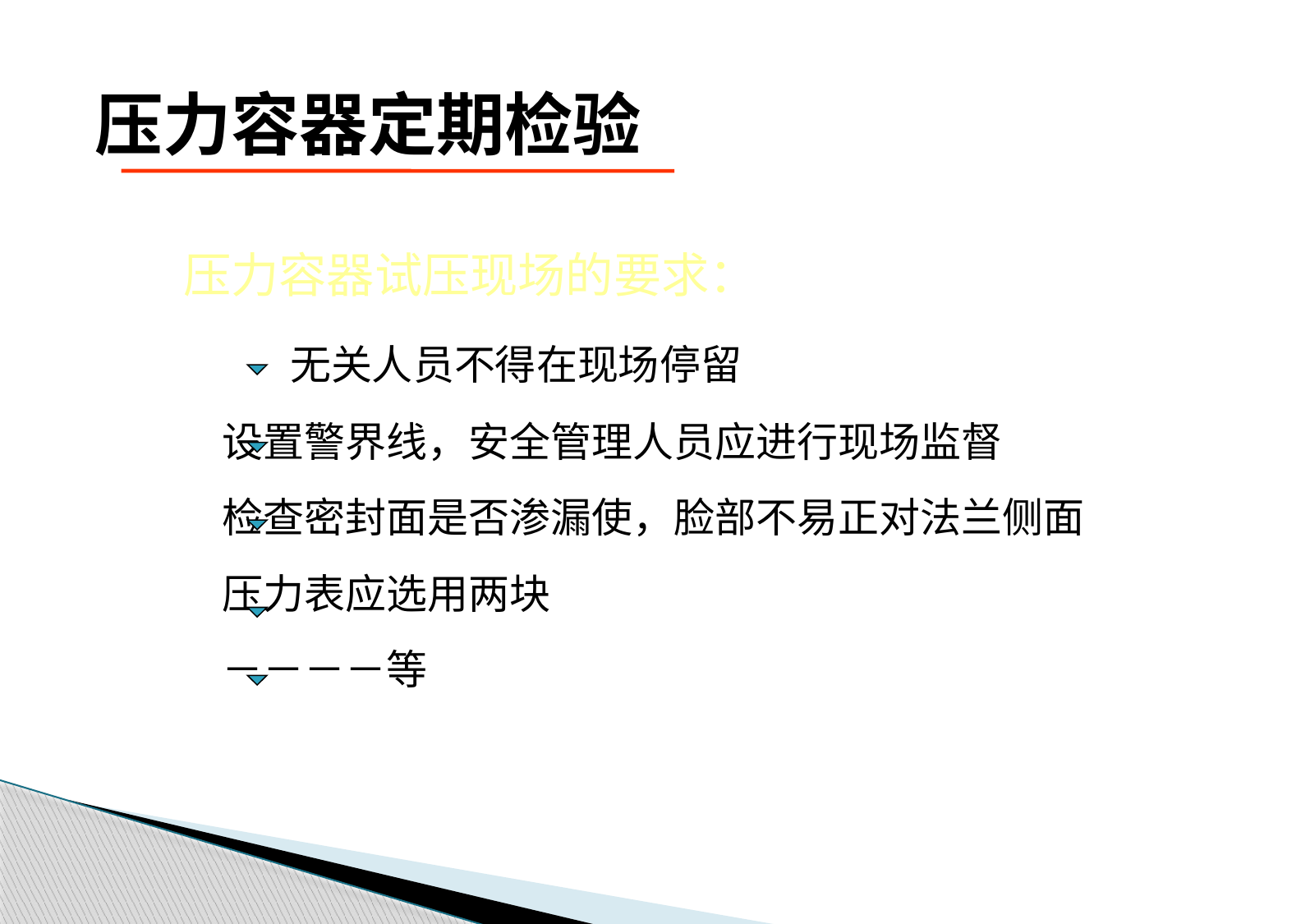

# 压力容器定期检验

    压力容器试压现场的要求：
              无关人员不得在现场停留
         设置警界线，安全管理人员应进行现场监督
         检查密封面是否渗漏使，脸部不易正对法兰侧面
         压力表应选用两块
         －－－－等